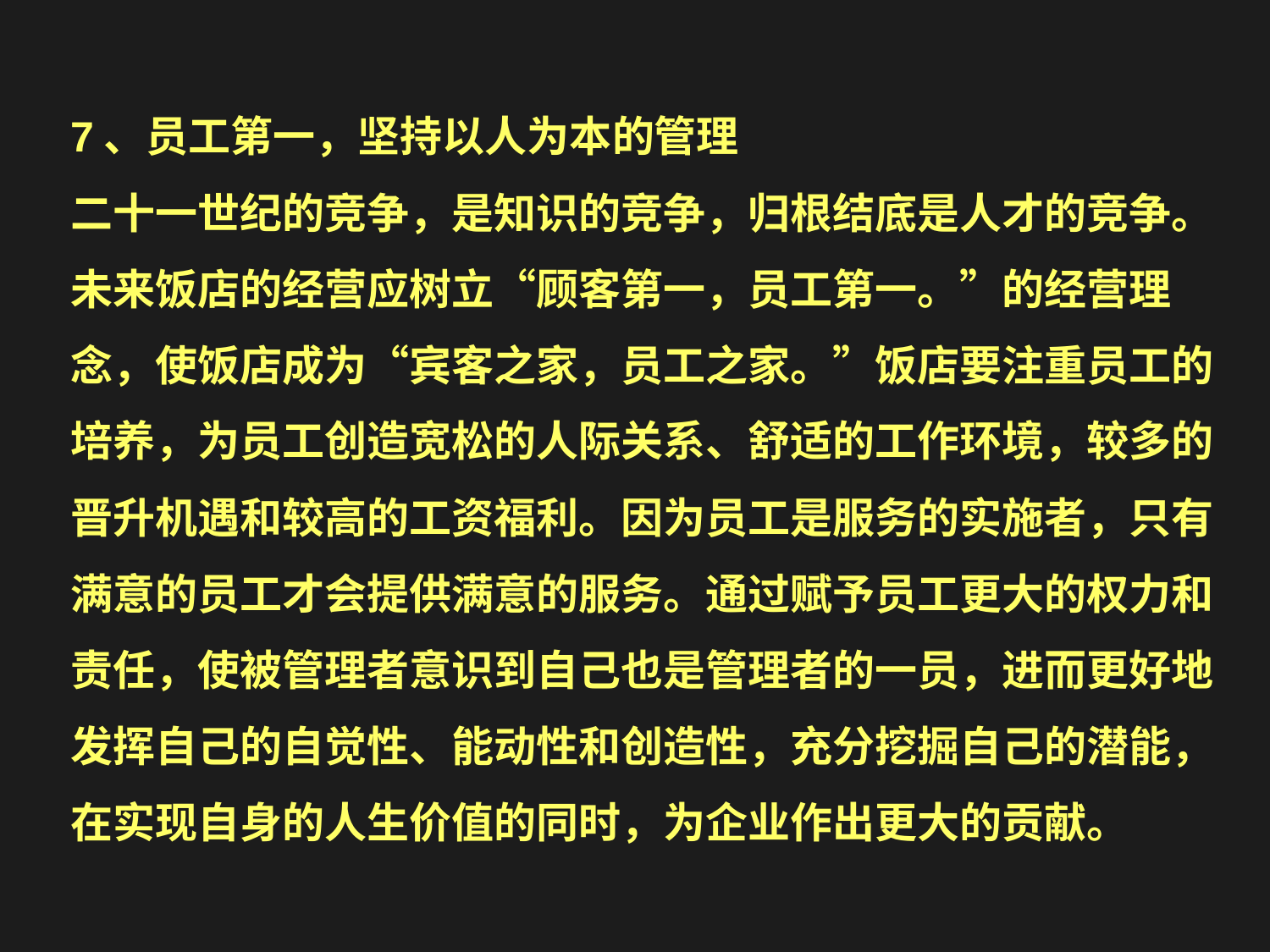

7、员工第一，坚持以人为本的管理
二十一世纪的竞争，是知识的竞争，归根结底是人才的竞争。未来饭店的经营应树立“顾客第一，员工第一。”的经营理念，使饭店成为“宾客之家，员工之家。”饭店要注重员工的培养，为员工创造宽松的人际关系、舒适的工作环境，较多的晋升机遇和较高的工资福利。因为员工是服务的实施者，只有满意的员工才会提供满意的服务。通过赋予员工更大的权力和责任，使被管理者意识到自己也是管理者的一员，进而更好地发挥自己的自觉性、能动性和创造性，充分挖掘自己的潜能，在实现自身的人生价值的同时，为企业作出更大的贡献。